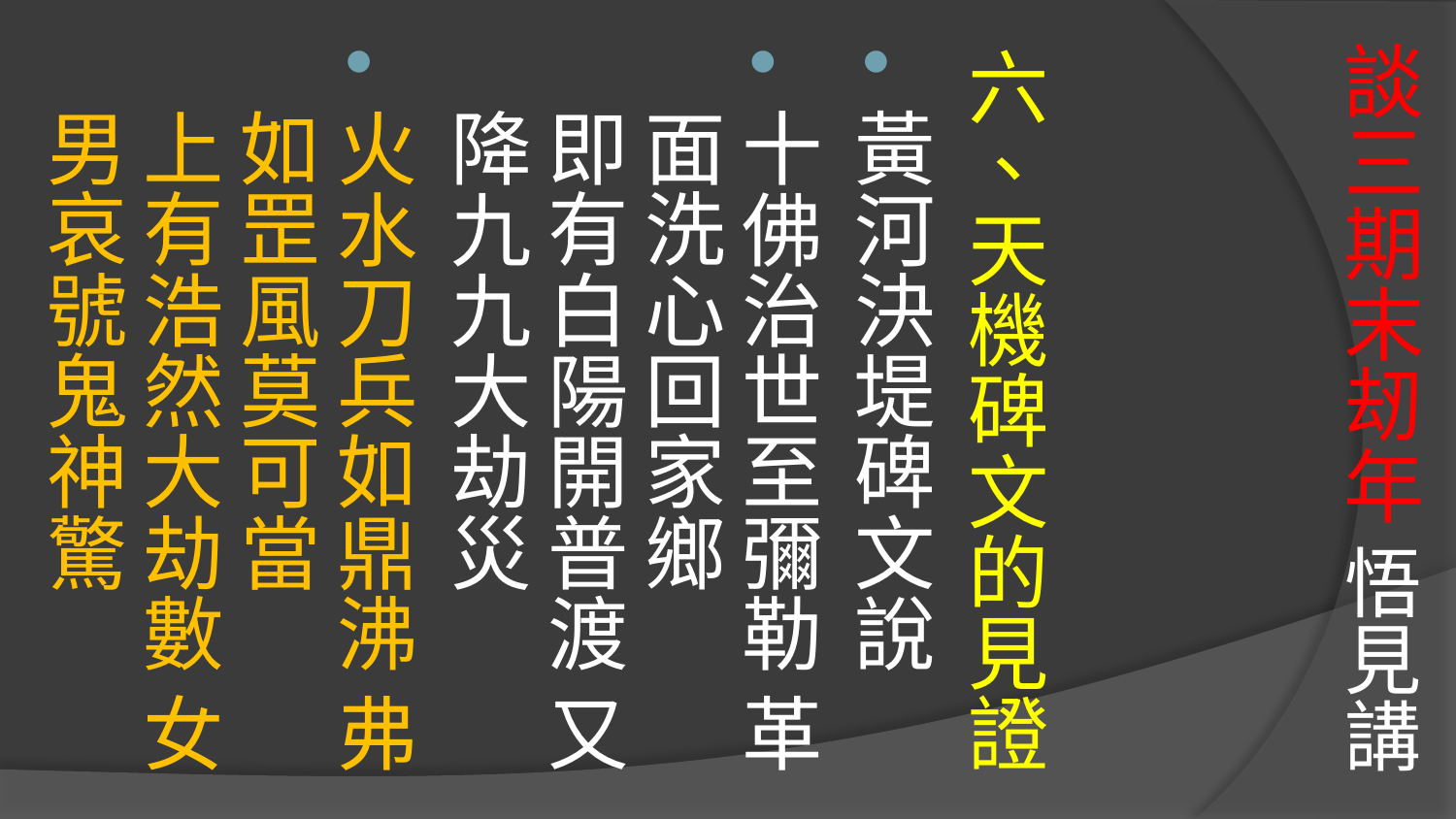

# 談三期末刼年 悟見講
六、天機碑文的見證
黃河決堤碑文說
十佛治世至彌勒 革面洗心回家鄉 
即有白陽開普渡 又降九九大劫災
火水刀兵如鼎沸 弗如罡風莫可當 
上有浩然大劫數 女男哀號鬼神驚